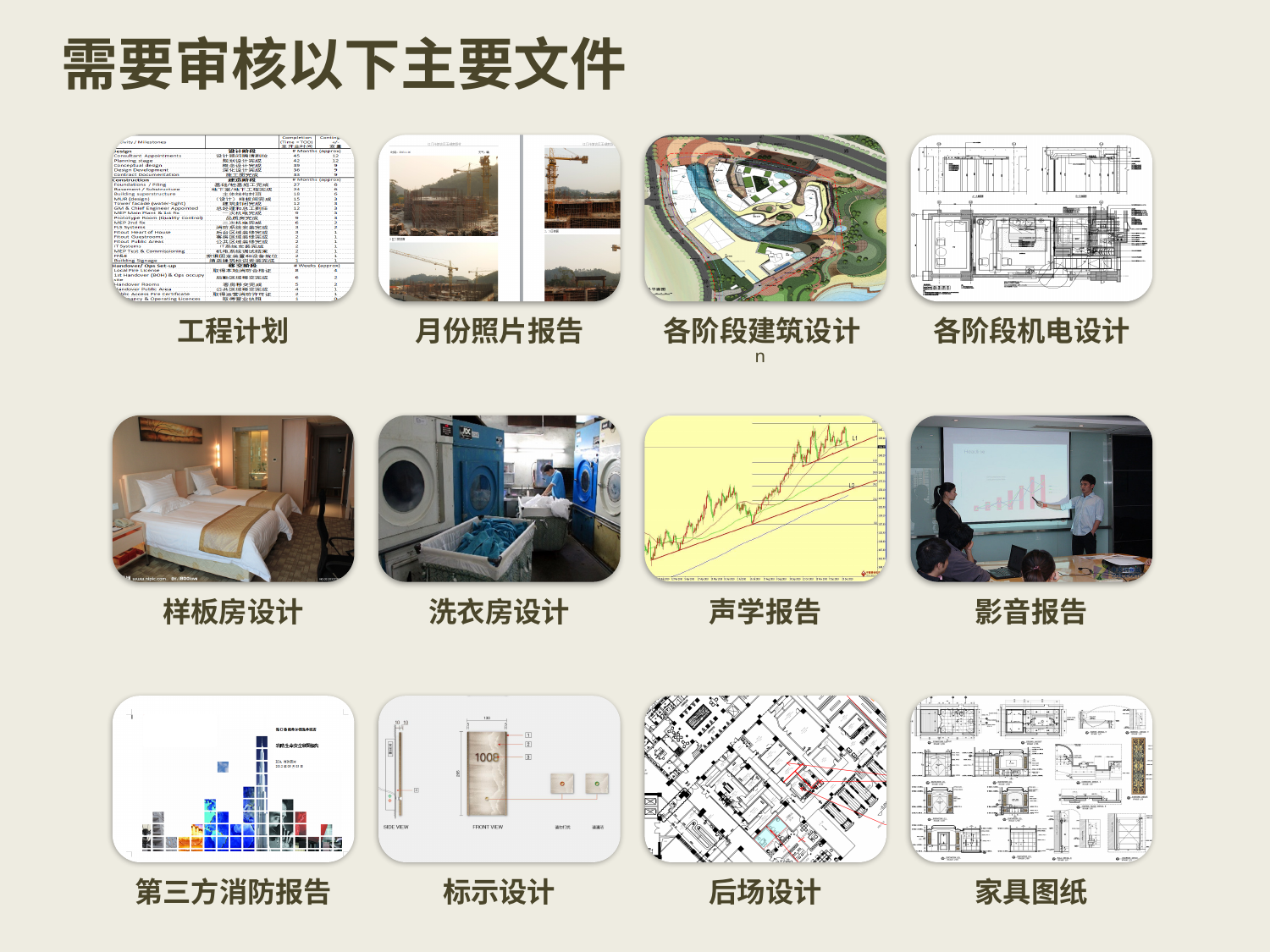

# 需要审核以下主要文件
工程计划
月份照片报告
各阶段建筑设计n
各阶段机电设计
样板房设计
洗衣房设计
声学报告
影音报告
第三方消防报告
标示设计
后场设计
家具图纸